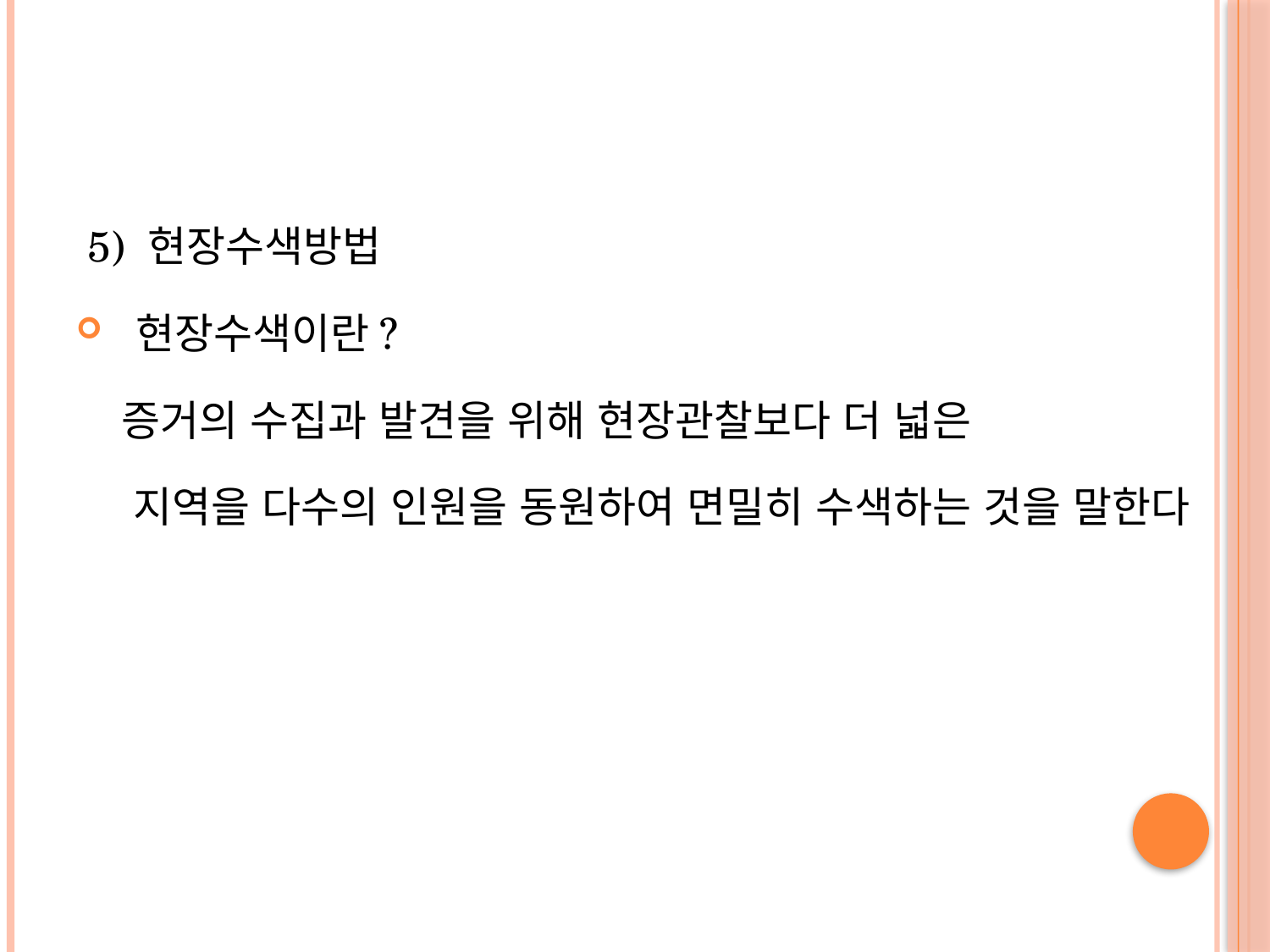

#
 5) 현장수색방법
 현장수색이란?
   증거의 수집과 발견을 위해 현장관찰보다 더 넓은
    지역을 다수의 인원을 동원하여 면밀히 수색하는 것을 말한다